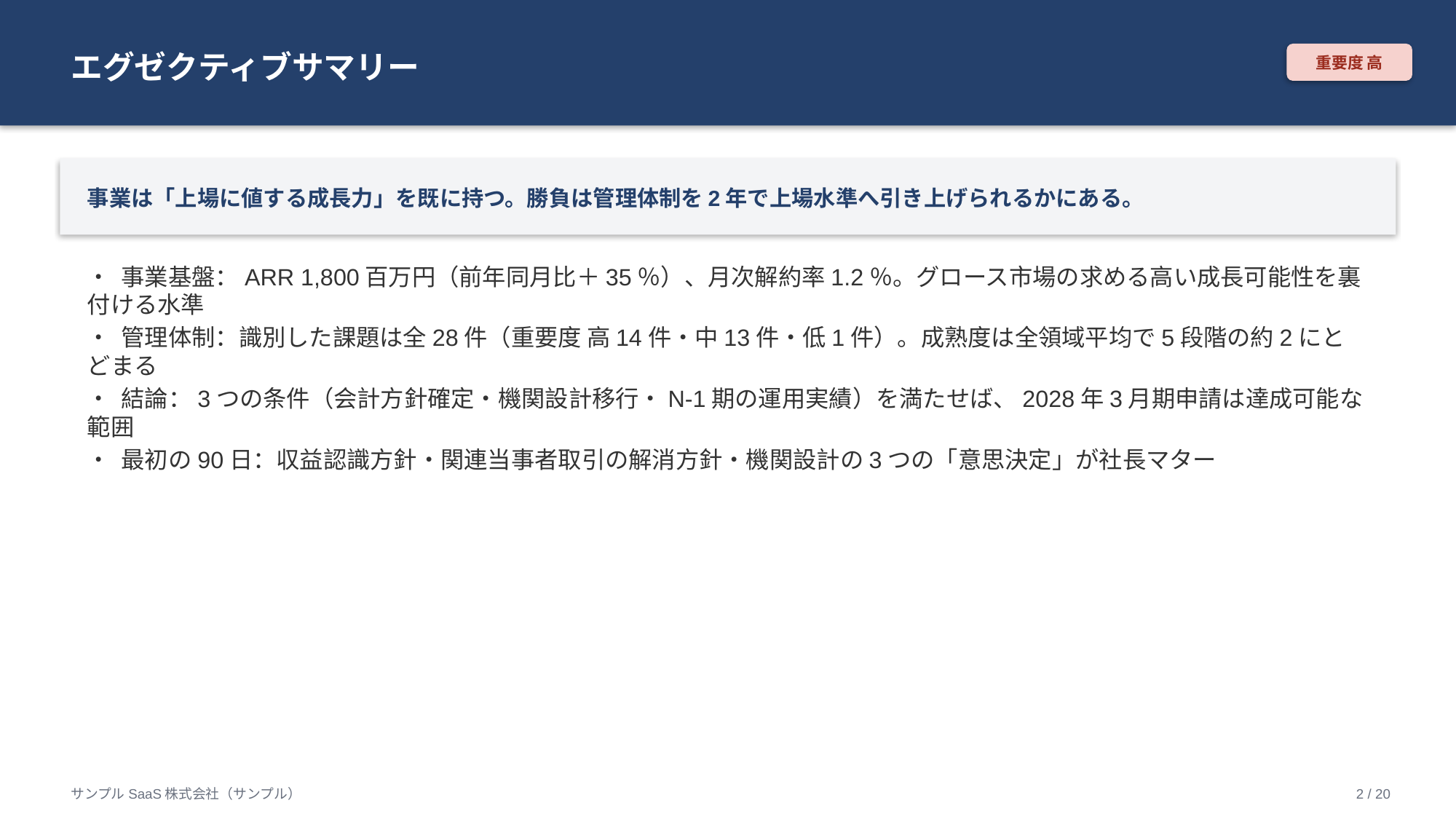

エグゼクティブサマリー
重要度 高

事業は「上場に値する成長力」を既に持つ。勝負は管理体制を2年で上場水準へ引き上げられるかにある。
• 事業基盤：ARR 1,800百万円（前年同月比＋35％）、月次解約率1.2％。グロース市場の求める高い成長可能性を裏付ける水準
• 管理体制：識別した課題は全28件（重要度 高14件・中13件・低1件）。成熟度は全領域平均で5段階の約2にとどまる
• 結論：3つの条件（会計方針確定・機関設計移行・N-1期の運用実績）を満たせば、2028年3月期申請は達成可能な範囲
• 最初の90日：収益認識方針・関連当事者取引の解消方針・機関設計の3つの「意思決定」が社長マター
サンプルSaaS株式会社（サンプル）
2 / 20